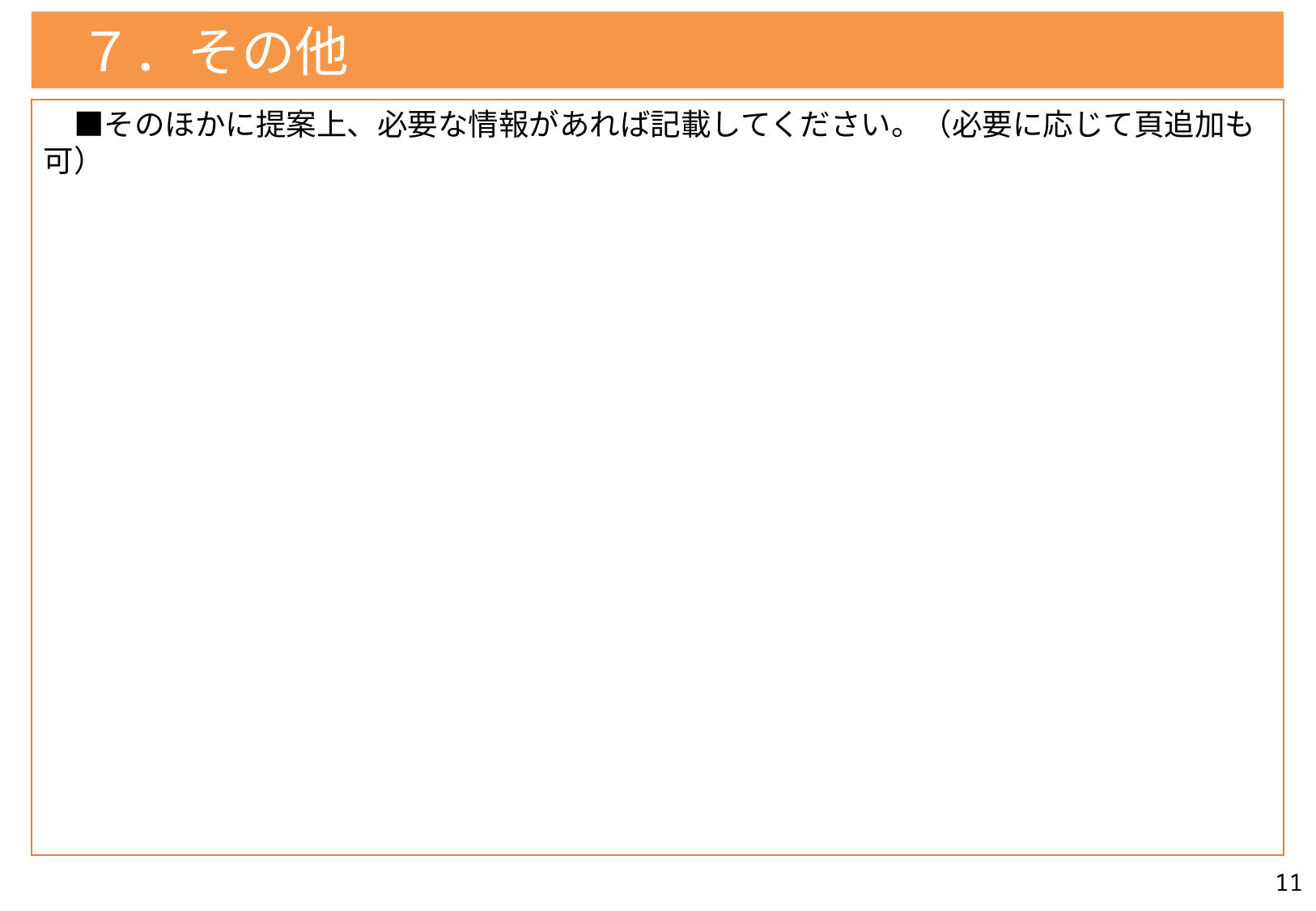

７．その他
　■そのほかに提案上、必要な情報があれば記載してください。（必要に応じて頁追加も可）
11